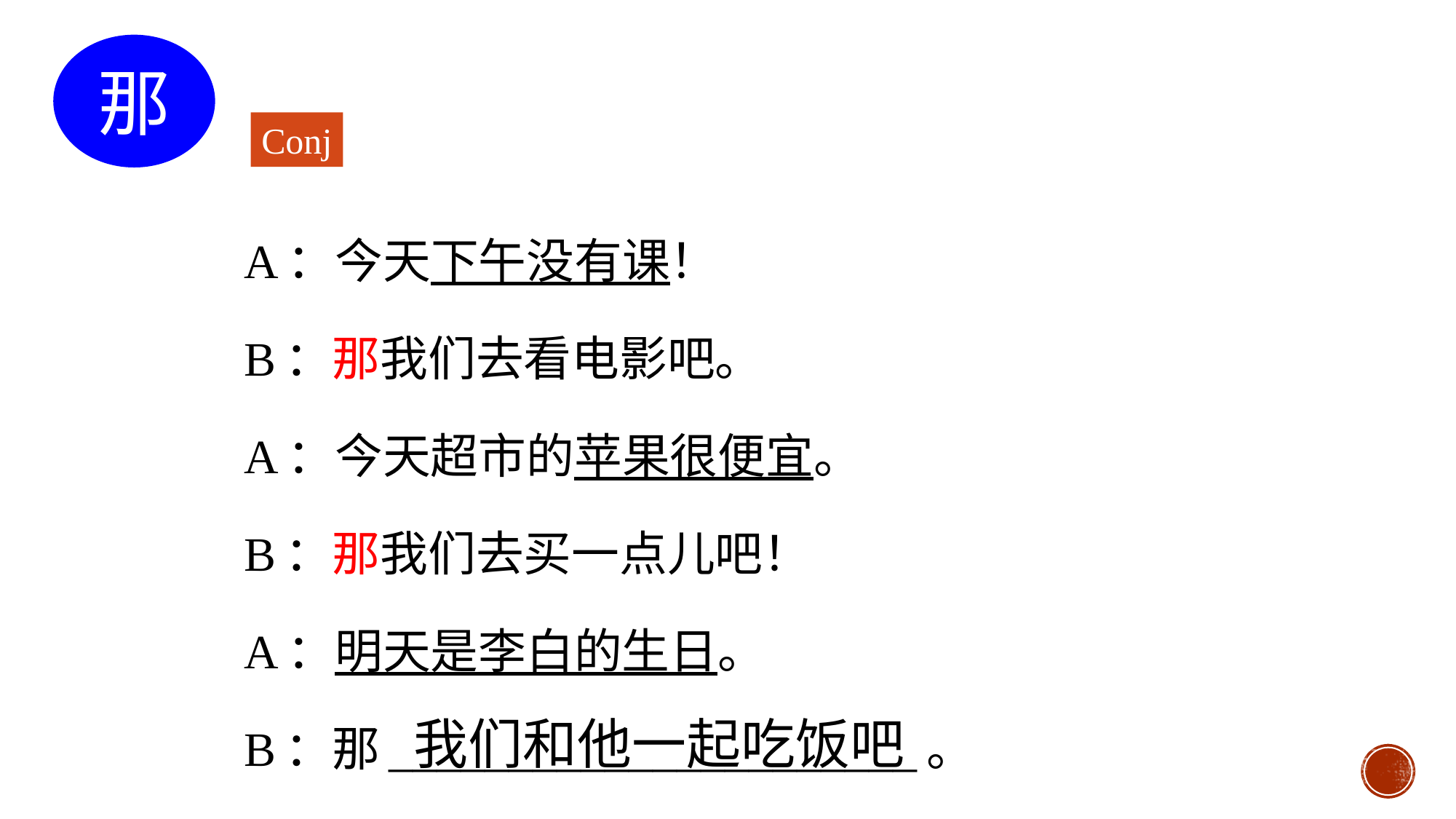

那
Conj
A：今天下午没有课！
B：那我们去看电影吧。
A：今天超市的苹果很便宜。
B：那我们去买一点儿吧！
A：明天是李白的生日。
B：那______________________。
我们和他一起吃饭吧